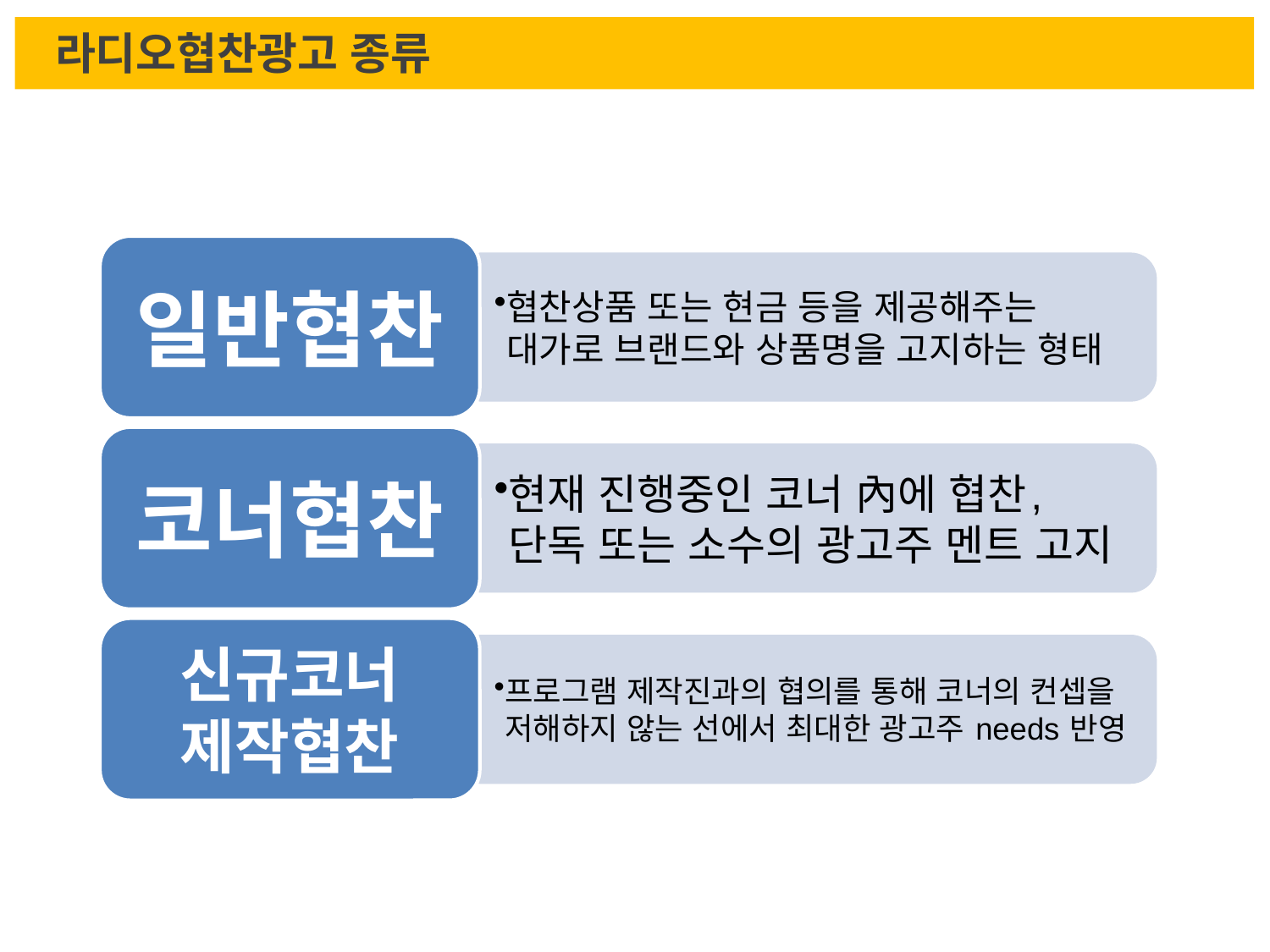

라디오협찬광고 종류
일반협찬
협찬상품 또는 현금 등을 제공해주는 대가로 브랜드와 상품명을 고지하는 형태
코너협찬
현재 진행중인 코너 內에 협찬, 단독 또는 소수의 광고주 멘트 고지
신규코너
제작협찬
프로그램 제작진과의 협의를 통해 코너의 컨셉을 저해하지 않는 선에서 최대한 광고주 needs 반영